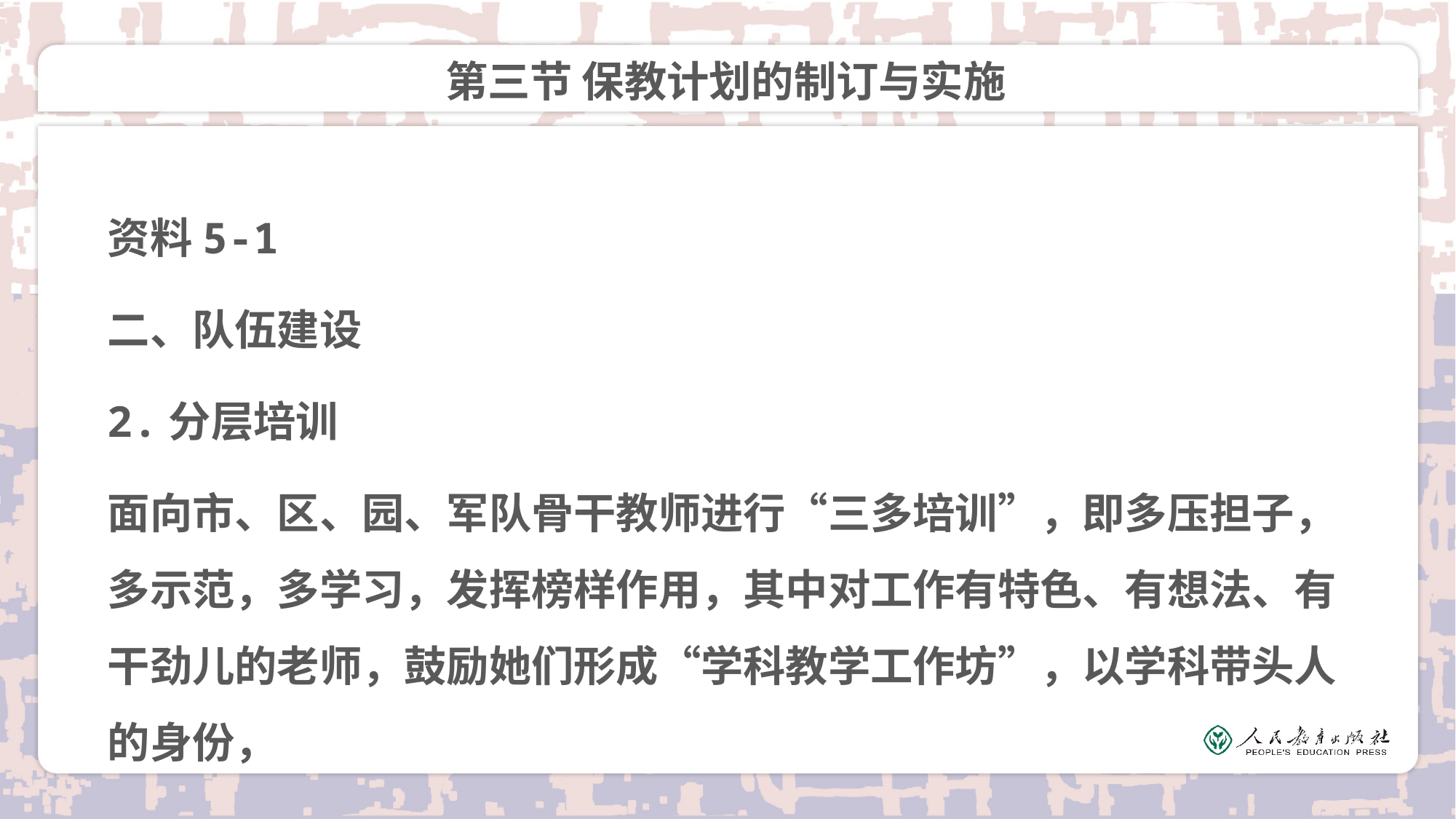

# 第三节 保教计划的制订与实施
资料5-1
二、队伍建设
2.分层培训
面向市、区、园、军队骨干教师进行“三多培训”，即多压担子，多示范，多学习，发挥榜样作用，其中对工作有特色、有想法、有干劲儿的老师，鼓励她们形成“学科教学工作坊”，以学科带头人的身份，